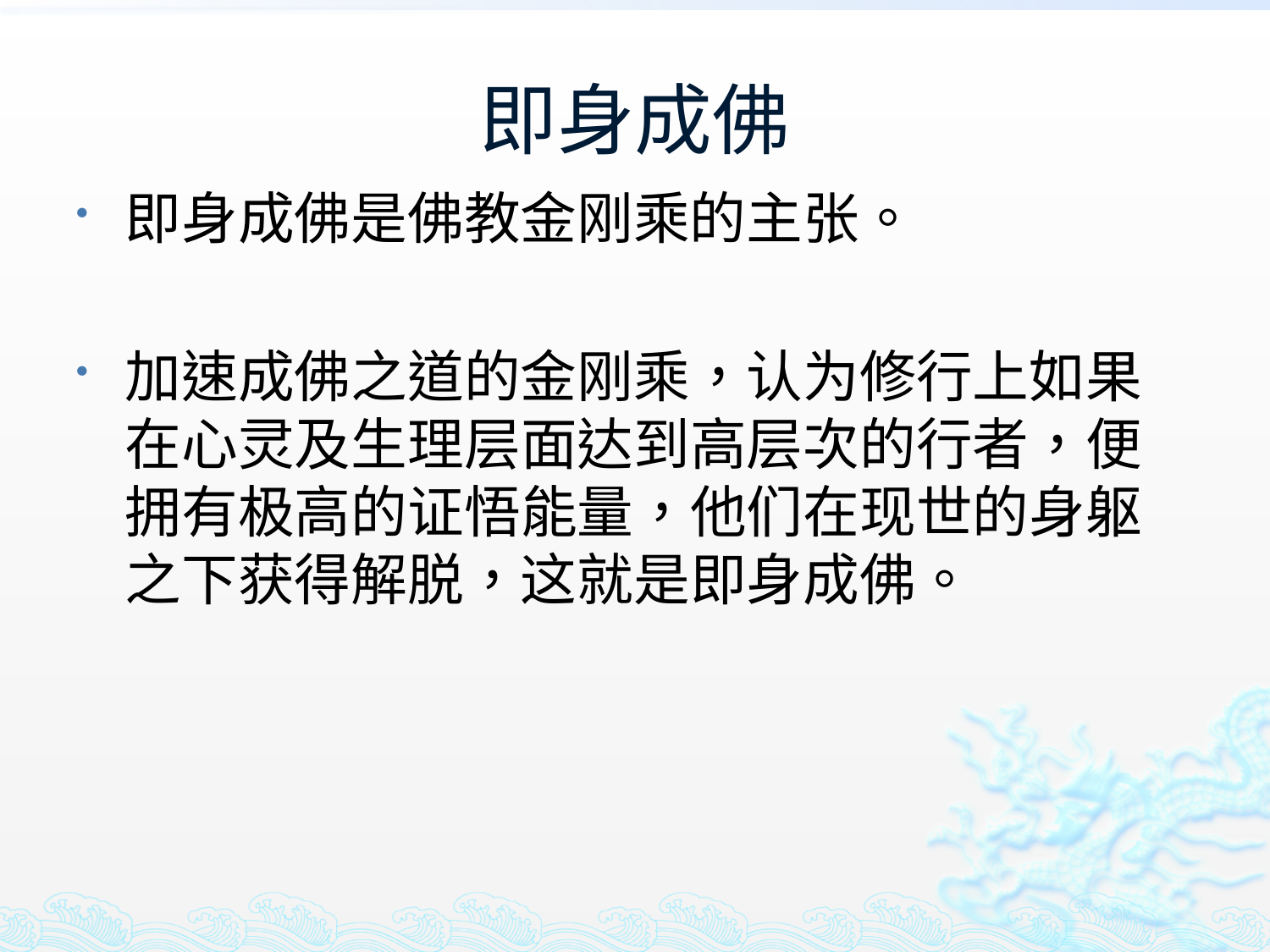

# 即身成佛
即身成佛是佛教金刚乘的主张。

加速成佛之道的金刚乘，认为修行上如果在心灵及生理层面达到高层次的行者，便拥有极高的证悟能量，他们在现世的身躯之下获得解脱，这就是即身成佛。